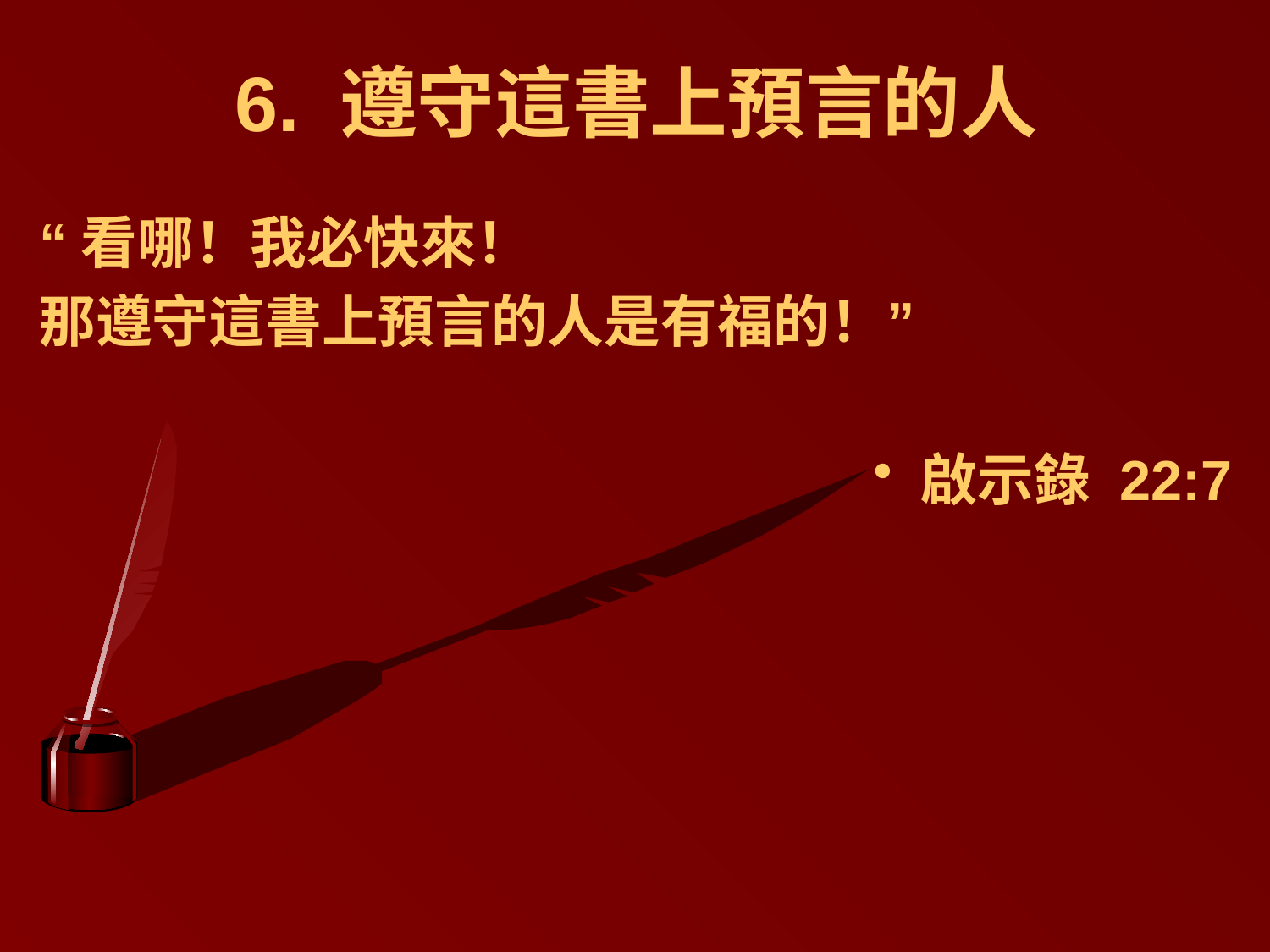

# 6. 遵守這書上預言的人
“看哪！我必快來！
那遵守這書上預言的人是有福的！”

啟示錄 22:7